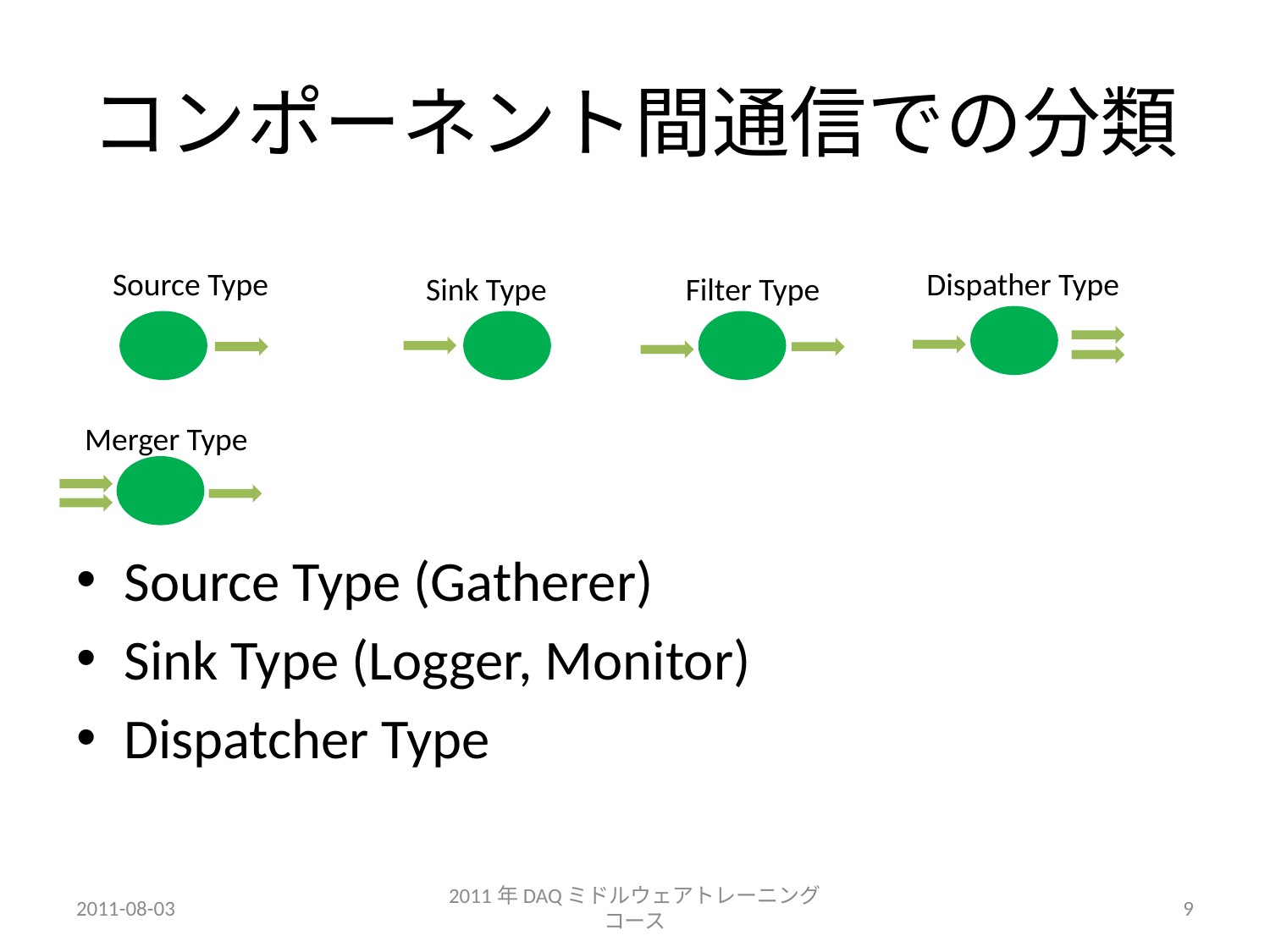

# コンポーネント間通信での分類

Source Type (Gatherer)
Sink Type (Logger, Monitor)
Dispatcher Type
Source Type
Dispather Type

Sink Type
Filter Type

Merger Type

2011-08-03
2011年DAQミドルウェアトレーニングコース
9